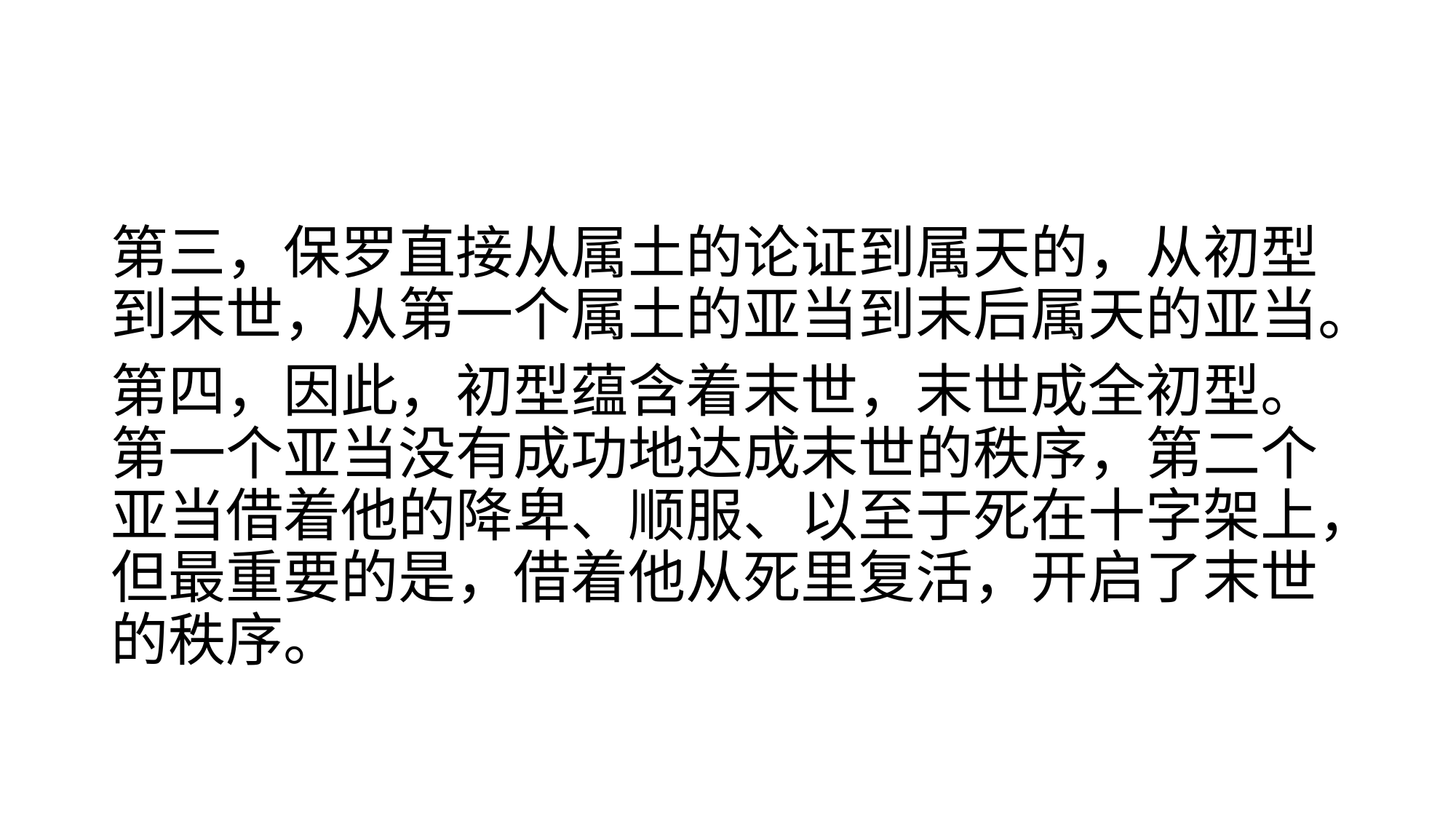

#
第三，保罗直接从属土的论证到属天的，从初型到末世，从第一个属土的亚当到末后属天的亚当。
第四，因此，初型蕴含着末世，末世成全初型。第一个亚当没有成功地达成末世的秩序，第二个亚当借着他的降卑、顺服、以至于死在十字架上，但最重要的是，借着他从死里复活，开启了末世的秩序。